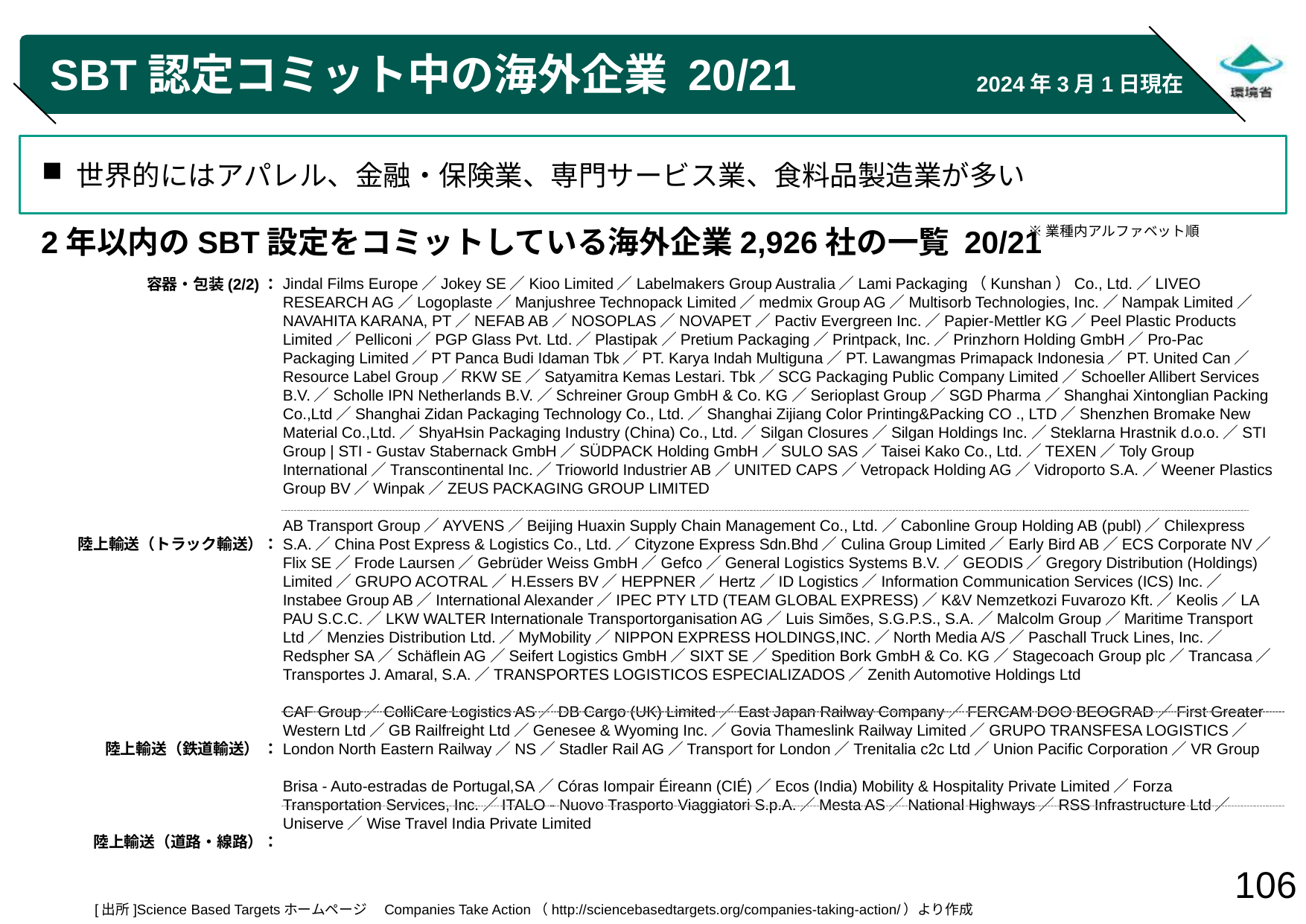

# SBT認定コミット中の海外企業 20/21
2024年3月1日現在
世界的にはアパレル、金融・保険業、専門サービス業、食料品製造業が多い
※業種内アルファベット順
2年以内のSBT設定をコミットしている海外企業2,926社の一覧 20/21
容器・包装(2/2)：

陸上輸送（トラック輸送）：

陸上輸送（鉄道輸送） ：

陸上輸送（道路・線路）：

Jindal Films Europe／Jokey SE／Kioo Limited／Labelmakers Group Australia／Lami Packaging（Kunshan）Co., Ltd.／LIVEO RESEARCH AG／Logoplaste／Manjushree Technopack Limited／medmix Group AG／Multisorb Technologies, Inc.／Nampak Limited／NAVAHITA KARANA, PT／NEFAB AB／NOSOPLAS／NOVAPET／Pactiv Evergreen Inc.／Papier-Mettler KG／Peel Plastic Products Limited／Pelliconi／PGP Glass Pvt. Ltd.／Plastipak／Pretium Packaging／Printpack, Inc.／Prinzhorn Holding GmbH／Pro-Pac Packaging Limited／PT Panca Budi Idaman Tbk／PT. Karya Indah Multiguna／PT. Lawangmas Primapack Indonesia／PT. United Can／Resource Label Group／RKW SE／Satyamitra Kemas Lestari. Tbk／SCG Packaging Public Company Limited／Schoeller Allibert Services B.V.／Scholle IPN Netherlands B.V.／Schreiner Group GmbH & Co. KG／Serioplast Group／SGD Pharma／Shanghai Xintonglian Packing Co.,Ltd／Shanghai Zidan Packaging Technology Co., Ltd.／Shanghai Zijiang Color Printing&Packing CO ., LTD／Shenzhen Bromake New Material Co.,Ltd.／ShyaHsin Packaging Industry (China) Co., Ltd.／Silgan Closures／Silgan Holdings Inc.／Steklarna Hrastnik d.o.o.／STI Group | STI - Gustav Stabernack GmbH／SÜDPACK Holding GmbH／SULO SAS／Taisei Kako Co., Ltd.／TEXEN／Toly Group International／Transcontinental Inc.／Trioworld Industrier AB／UNITED CAPS／Vetropack Holding AG／Vidroporto S.A.／Weener Plastics Group BV／Winpak／ZEUS PACKAGING GROUP LIMITED

AB Transport Group／AYVENS／Beijing Huaxin Supply Chain Management Co., Ltd.／Cabonline Group Holding AB (publ)／Chilexpress S.A.／China Post Express & Logistics Co., Ltd.／Cityzone Express Sdn.Bhd／Culina Group Limited／Early Bird AB／ECS Corporate NV／Flix SE／Frode Laursen／Gebrüder Weiss GmbH／Gefco／General Logistics Systems B.V.／GEODIS／Gregory Distribution (Holdings) Limited／GRUPO ACOTRAL／H.Essers BV／HEPPNER／Hertz／ID Logistics／Information Communication Services (ICS) Inc.／Instabee Group AB／International Alexander／IPEC PTY LTD (TEAM GLOBAL EXPRESS)／K&V Nemzetkozi Fuvarozo Kft.／Keolis／LA PAU S.C.C.／LKW WALTER Internationale Transportorganisation AG／Luis Simões, S.G.P.S., S.A.／Malcolm Group／Maritime Transport Ltd／Menzies Distribution Ltd.／MyMobility／NIPPON EXPRESS HOLDINGS,INC.／North Media A/S／Paschall Truck Lines, Inc.／Redspher SA／Schäflein AG／Seifert Logistics GmbH／SIXT SE／Spedition Bork GmbH & Co. KG／Stagecoach Group plc／Trancasa／Transportes J. Amaral, S.A.／TRANSPORTES LOGISTICOS ESPECIALIZADOS／Zenith Automotive Holdings Ltd

CAF Group／ColliCare Logistics AS／DB Cargo (UK) Limited／East Japan Railway Company／FERCAM DOO BEOGRAD／First Greater Western Ltd／GB Railfreight Ltd／Genesee & Wyoming Inc.／Govia Thameslink Railway Limited／GRUPO TRANSFESA LOGISTICS／London North Eastern Railway／NS／Stadler Rail AG／Transport for London／Trenitalia c2c Ltd／Union Pacific Corporation／VR Group

Brisa - Auto-estradas de Portugal,SA／Córas Iompair Éireann (CIÉ)／Ecos (India) Mobility & Hospitality Private Limited／Forza Transportation Services, Inc.／ITALO - Nuovo Trasporto Viaggiatori S.p.A.／Mesta AS／National Highways／RSS Infrastructure Ltd／Uniserve／Wise Travel India Private Limited

[出所]Science Based Targetsホームページ　Companies Take Action（http://sciencebasedtargets.org/companies-taking-action/）より作成